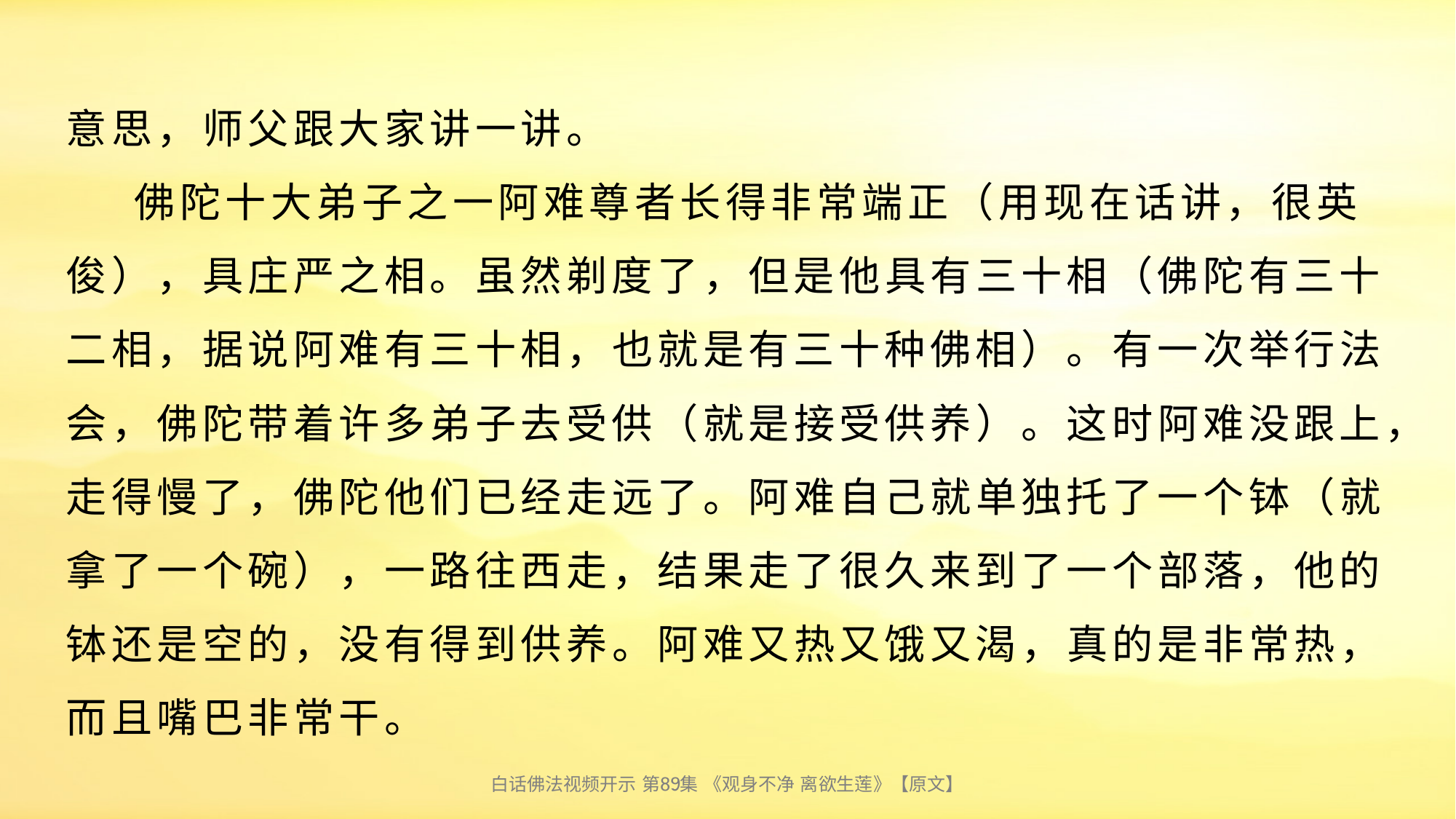

# 意思，师父跟大家讲一讲。 佛陀十大弟子之一阿难尊者长得非常端正（用现在话讲，很英俊），具庄严之相。虽然剃度了，但是他具有三十相（佛陀有三十二相，据说阿难有三十相，也就是有三十种佛相）。有一次举行法会，佛陀带着许多弟子去受供（就是接受供养）。这时阿难没跟上，走得慢了，佛陀他们已经走远了。阿难自己就单独托了一个钵（就拿了一个碗），一路往西走，结果走了很久来到了一个部落，他的钵还是空的，没有得到供养。阿难又热又饿又渴，真的是非常热，而且嘴巴非常干。
白话佛法视频开示 第89集 《观身不净 离欲生莲》【原文】